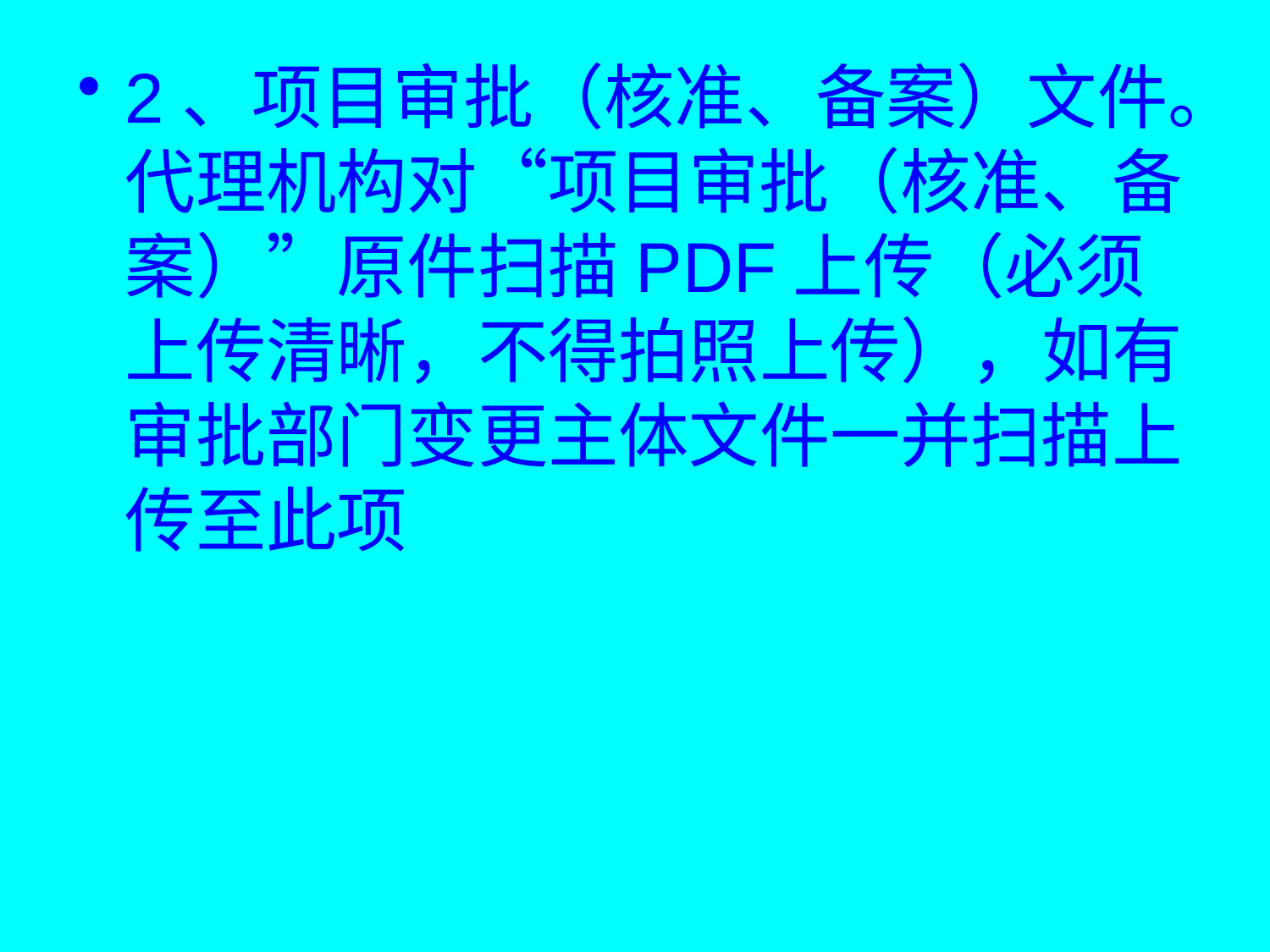

2、项目审批（核准、备案）文件。代理机构对“项目审批（核准、备案）”原件扫描PDF上传（必须上传清晰，不得拍照上传），如有审批部门变更主体文件一并扫描上传至此项